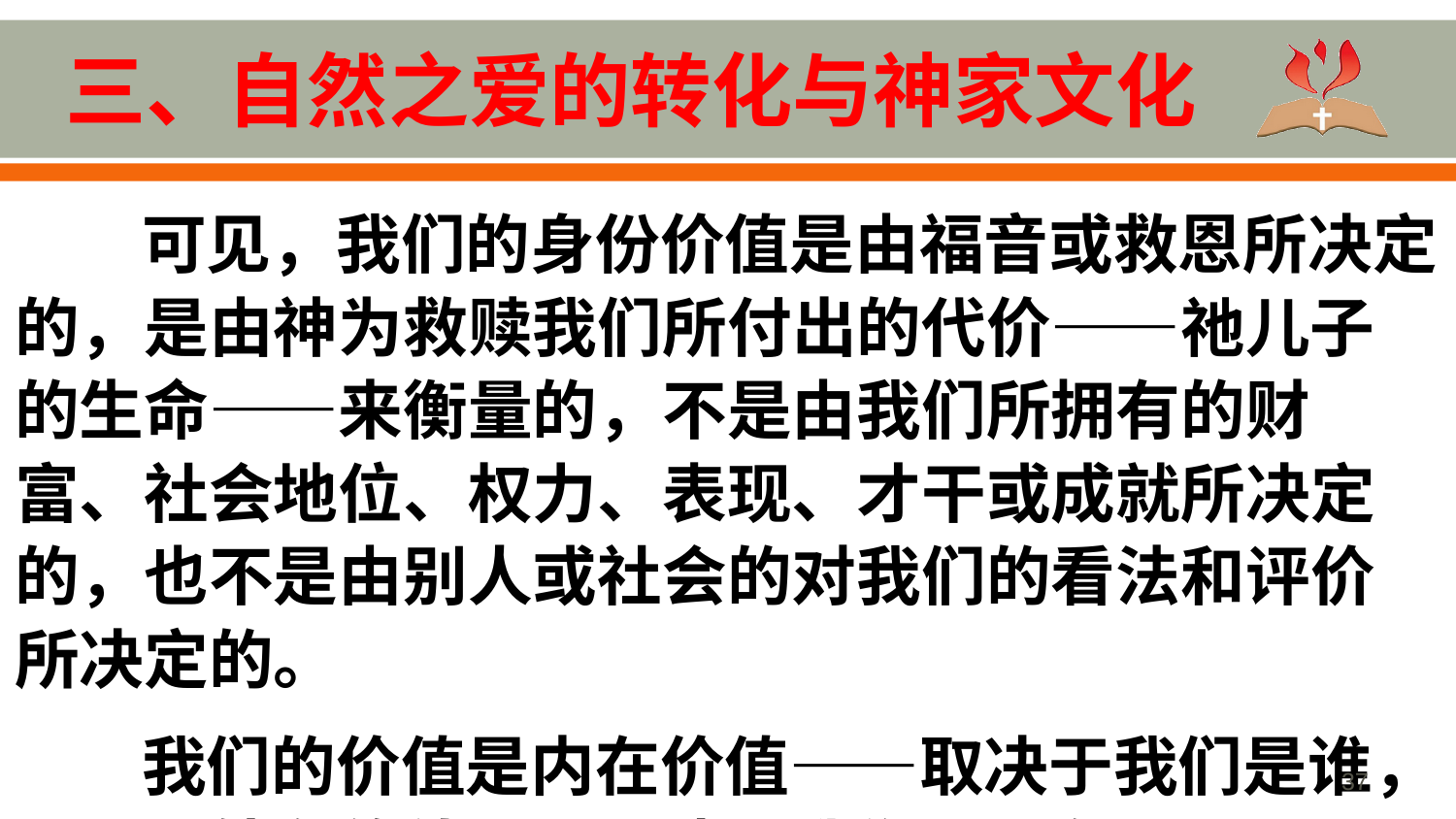

# 三、自然之爱的转化与神家文化
可见，我们的身份价值是由福音或救恩所决定的，是由神为救赎我们所付出的代价——祂儿子的生命——来衡量的，不是由我们所拥有的财富、社会地位、权力、表现、才干或成就所决定的，也不是由别人或社会的对我们的看法和评价所决定的。
我们的价值是内在价值——取决于我们是谁，而不是外在价值——取决于我们是否有用。

37